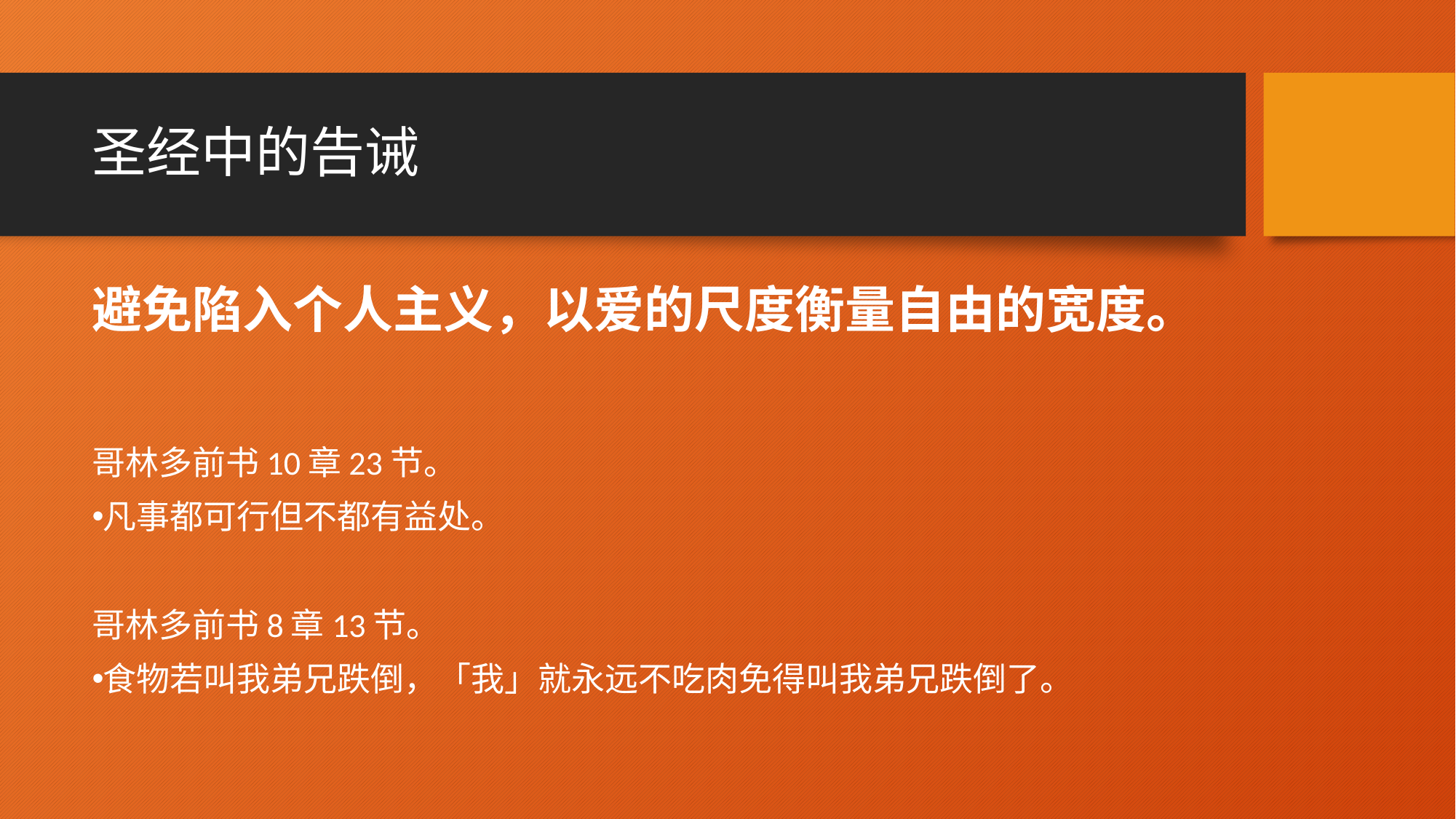

# 圣经中的告诫
避免陷入个人主义，以爱的尺度衡量自由的宽度。

哥林多前书10章23节。
凡事都可行但不都有益处。

哥林多前书8章13节。
食物若叫我弟兄跌倒，「我」就永远不吃肉免得叫我弟兄跌倒了。